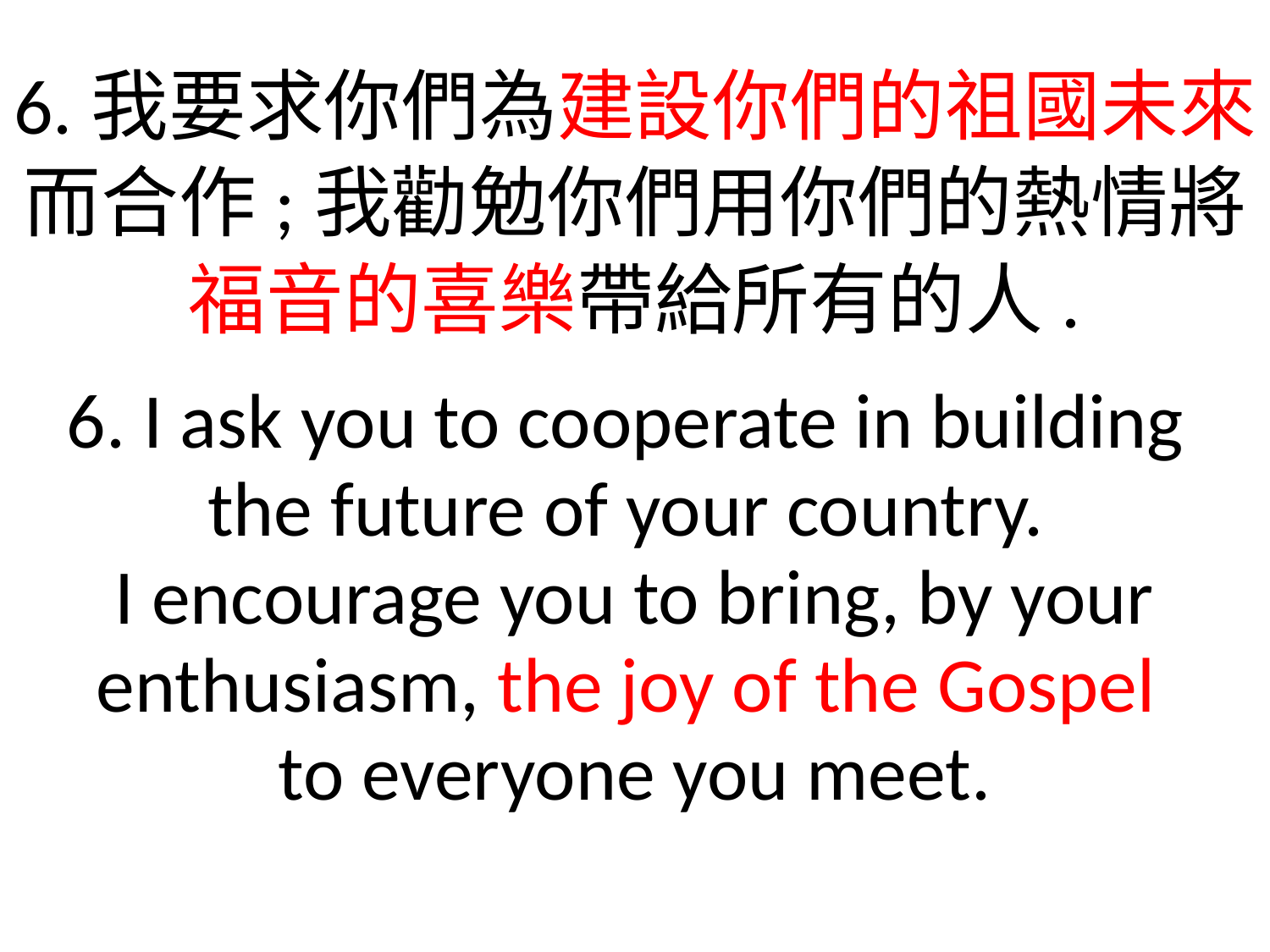

6.我要求你們為建設你們的祖國未來而合作;我勸勉你們用你們的熱情將福音的喜樂帶給所有的人.
6. I ask you to cooperate in building
the future of your country.
I encourage you to bring, by your enthusiasm, the joy of the Gospel
to everyone you meet.